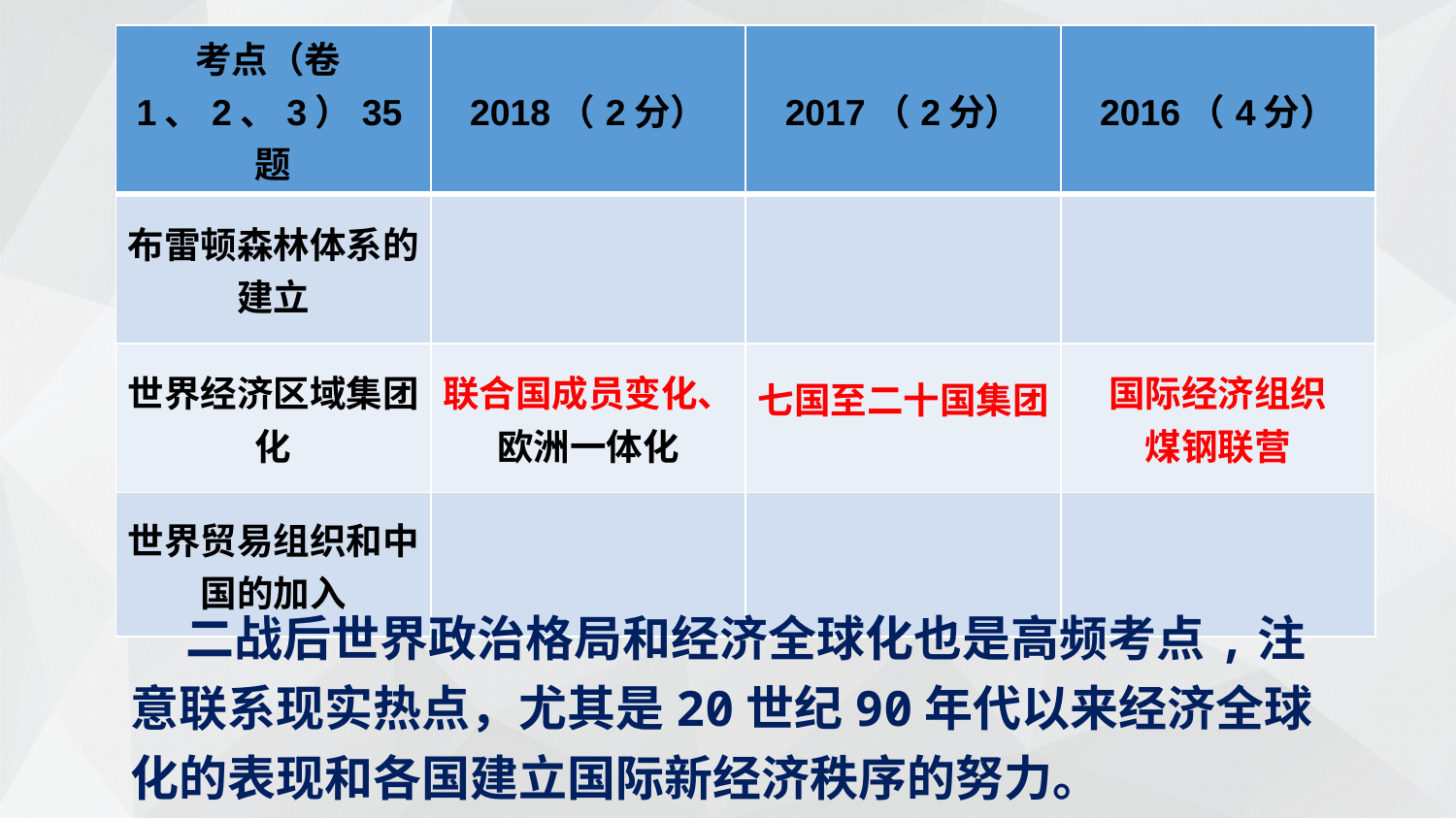

| 考点（卷1、2、3）35题 | 2018（2分） | 2017（2分） | 2016（4分） |
| --- | --- | --- | --- |
| 布雷顿森林体系的建立 |  |  |  |
| 世界经济区域集团化 | 联合国成员变化、 欧洲一体化 | 七国至二十国集团 | 国际经济组织 煤钢联营 |
| 世界贸易组织和中国的加入 |  |  |  |
     二战后世界政治格局和经济全球化也是高频考点,注意联系现实热点，尤其是20世纪90年代以来经济全球化的表现和各国建立国际新经济秩序的努力。